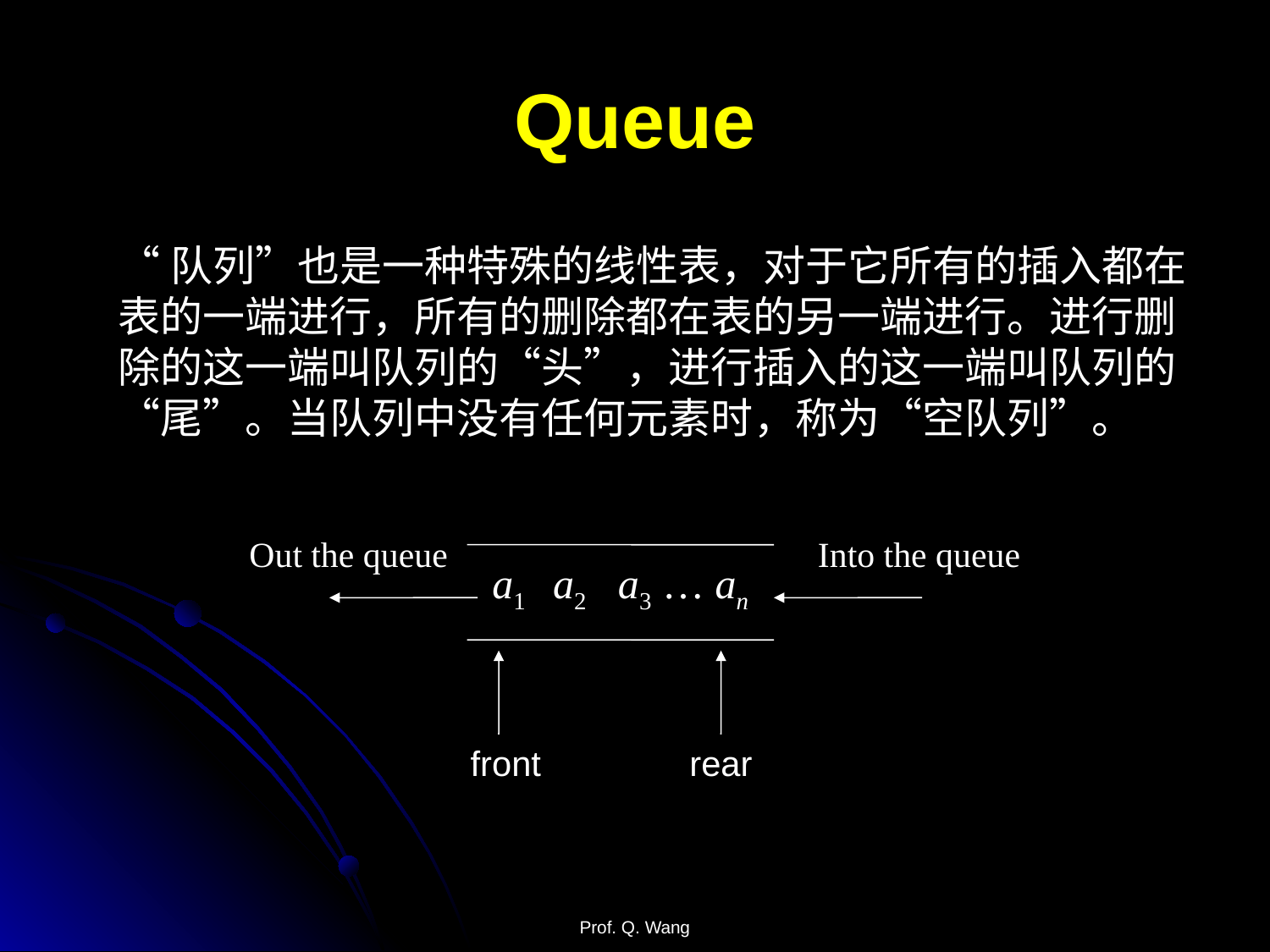

# Queue
“队列”也是一种特殊的线性表，对于它所有的插入都在表的一端进行，所有的删除都在表的另一端进行。进行删除的这一端叫队列的“头”，进行插入的这一端叫队列的“尾”。当队列中没有任何元素时，称为“空队列”。
Out the queue
Into the queue

a1   a2   a3 … an

front
rear

Prof. Q. Wang